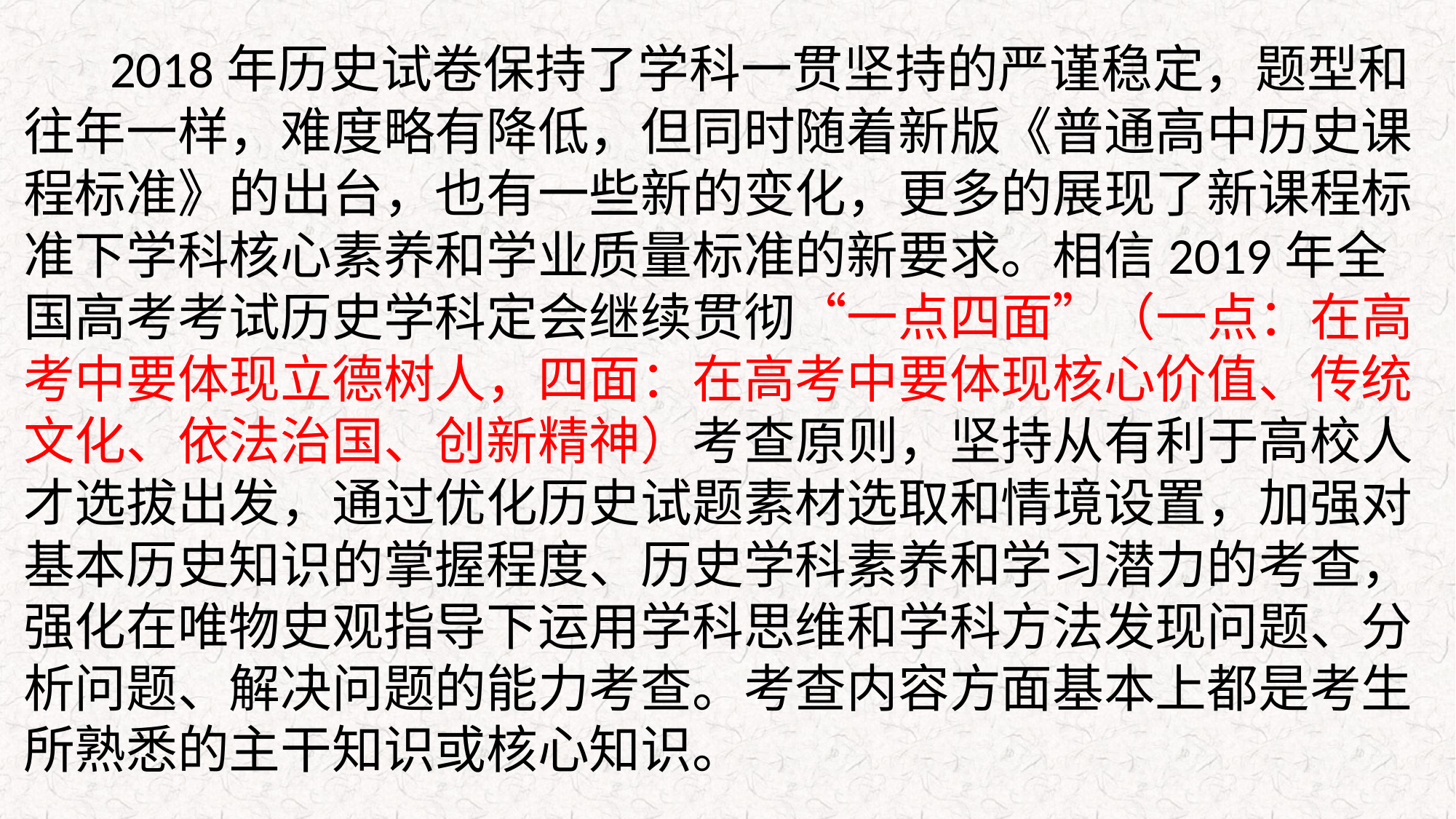

2018年历史试卷保持了学科一贯坚持的严谨稳定，题型和往年一样，难度略有降低，但同时随着新版《普通高中历史课程标准》的出台，也有一些新的变化，更多的展现了新课程标准下学科核心素养和学业质量标准的新要求。相信2019年全国高考考试历史学科定会继续贯彻“一点四面”（一点：在高考中要体现立德树人，四面：在高考中要体现核心价值、传统文化、依法治国、创新精神）考查原则，坚持从有利于高校人才选拔出发，通过优化历史试题素材选取和情境设置，加强对基本历史知识的掌握程度、历史学科素养和学习潜力的考查，强化在唯物史观指导下运用学科思维和学科方法发现问题、分析问题、解决问题的能力考查。考查内容方面基本上都是考生所熟悉的主干知识或核心知识。